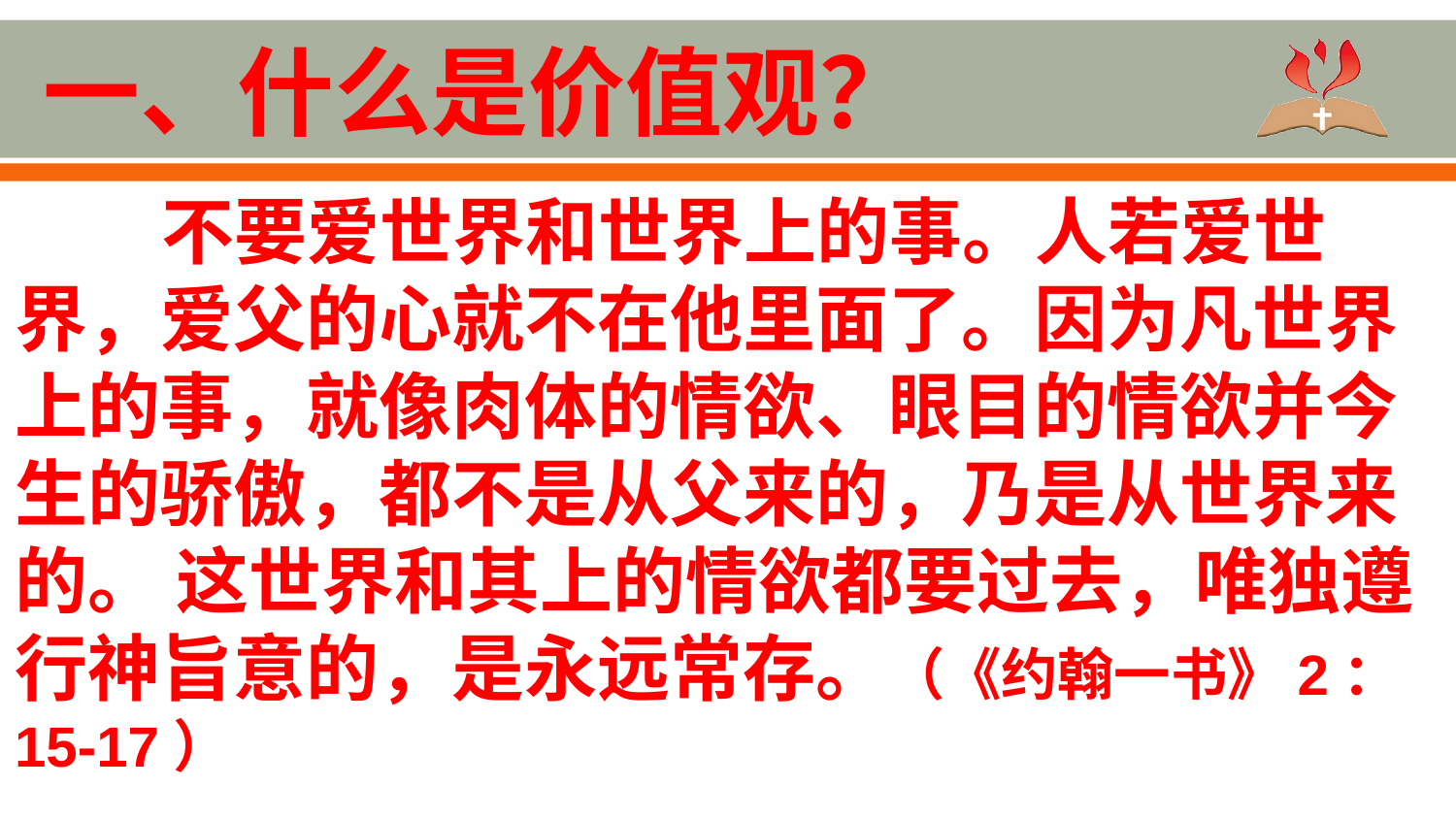

# 一、什么是价值观？
    不要爱世界和世界上的事。人若爱世界，爱父的心就不在他里面了。因为凡世界上的事，就像肉体的情欲、眼目的情欲并今生的骄傲，都不是从父来的，乃是从世界来的。 这世界和其上的情欲都要过去，唯独遵行神旨意的，是永远常存。（《约翰一书》2：15-17）